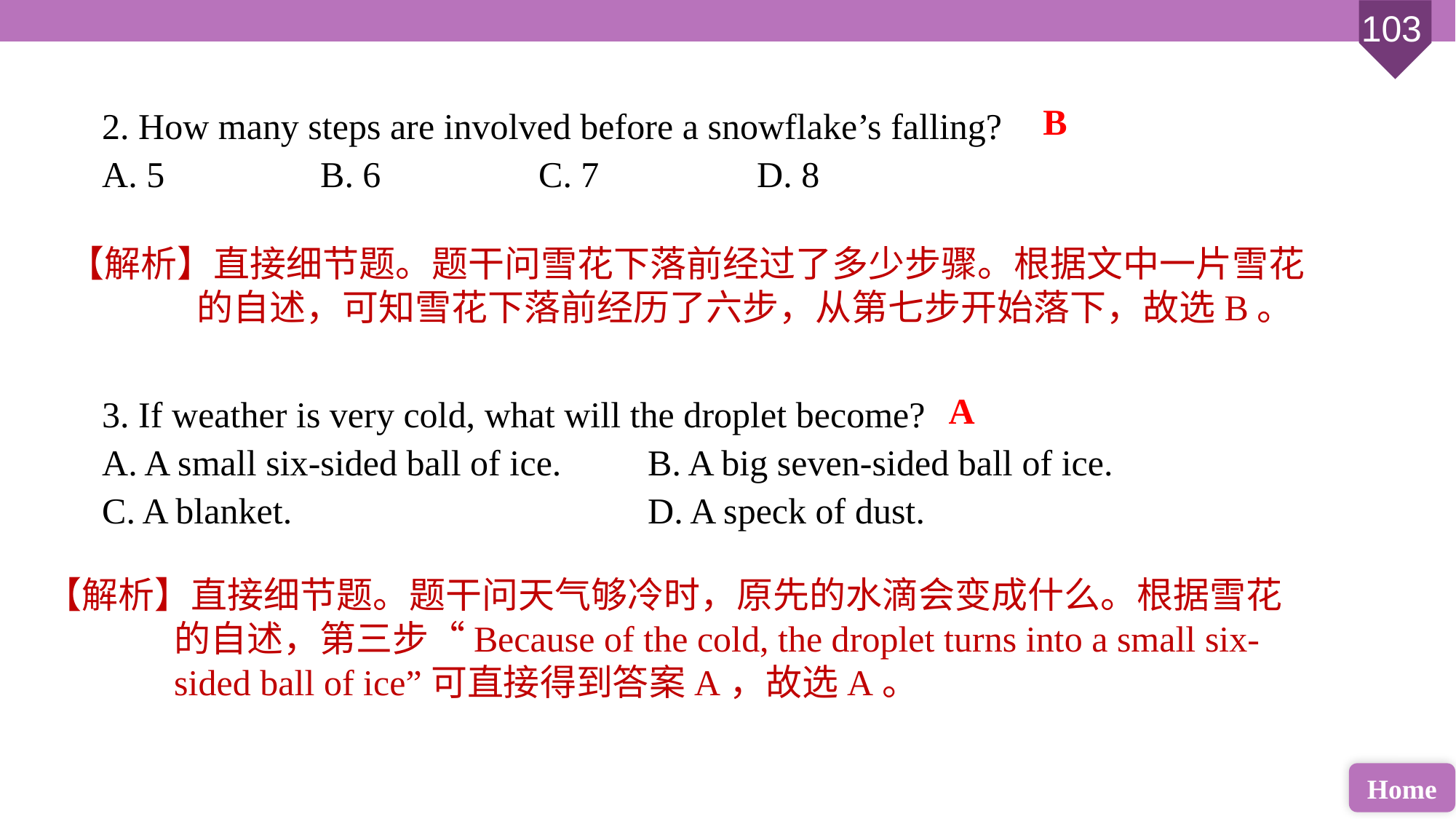

2. How many steps are involved before a snowflake’s falling?
A. 5 		B. 6 		C. 7 		D. 8

3. If weather is very cold, what will the droplet become?
A. A small six-sided ball of ice. 	B. A big seven-sided ball of ice.
C. A blanket. 				D. A speck of dust.
B
【解析】直接细节题。题干问雪花下落前经过了多少步骤。根据文中一片雪花的自述，可知雪花下落前经历了六步，从第七步开始落下，故选B。
A
【解析】直接细节题。题干问天气够冷时，原先的水滴会变成什么。根据雪花的自述，第三步“Because of the cold, the droplet turns into a small six-sided ball of ice”可直接得到答案A，故选A。